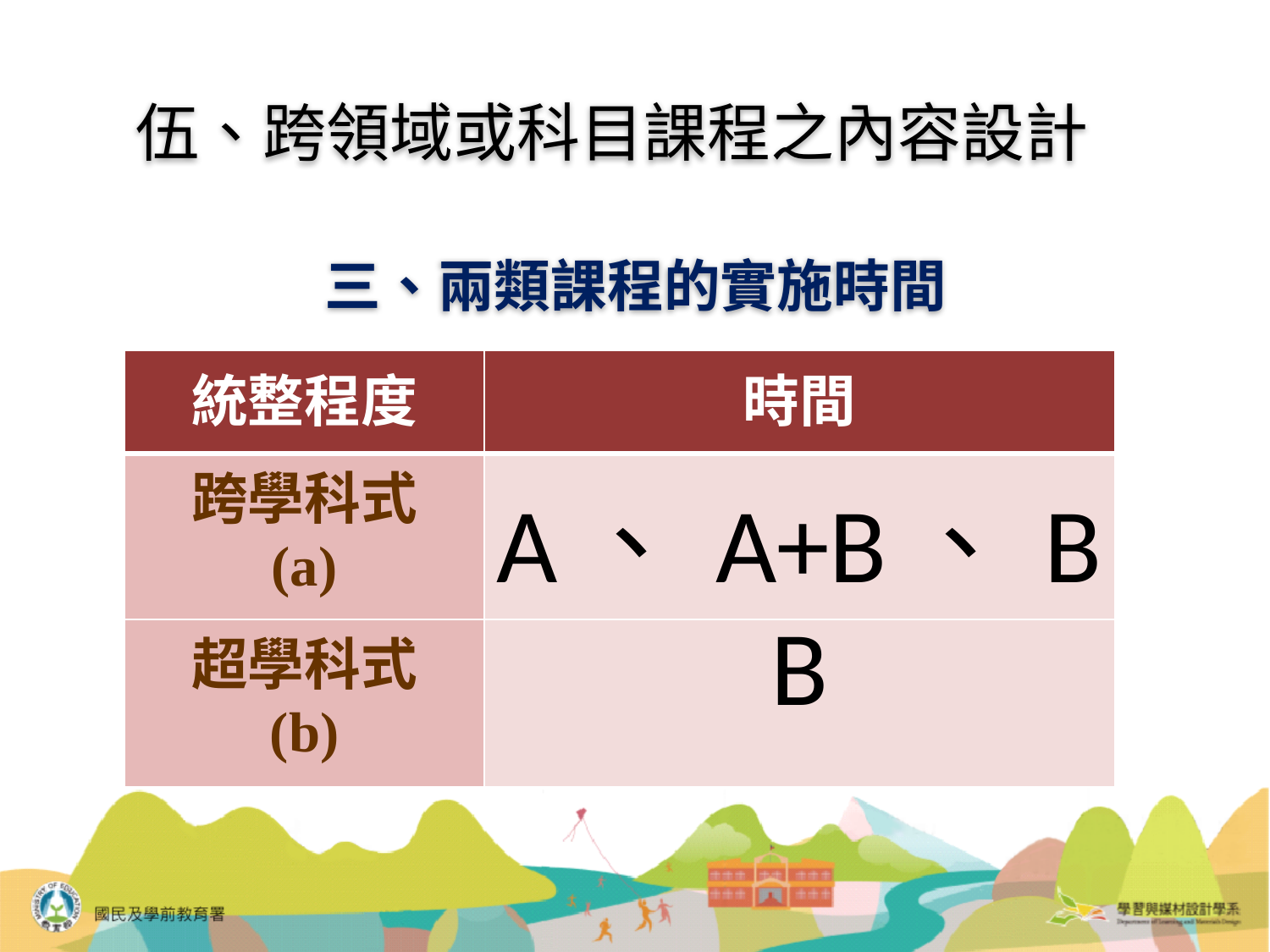

伍、跨領域或科目課程之內容設計
# 三、兩類課程的實施時間
| 統整程度 | 時間 |
| --- | --- |
| 跨學科式 (a) | A、A+B、B |
| 超學科式 (b) | B |